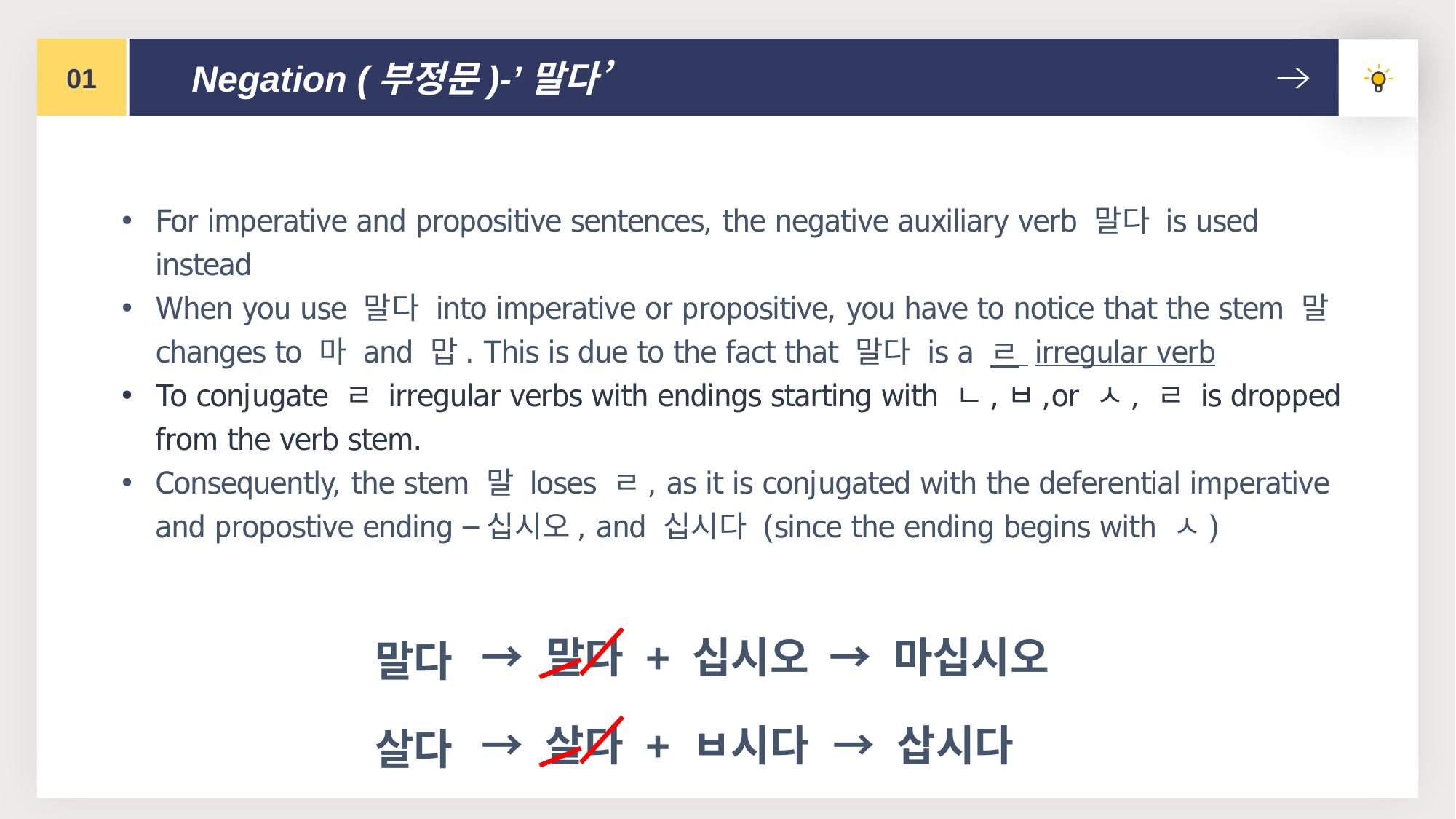

01
Negation (부정문)-’말다’

For imperative and propositive sentences, the negative auxiliary verb 말다 is used instead
When you use 말다 into imperative or propositive, you have to notice that the stem 말 changes to 마 and 맙. This is due to the fact that 말다 is a ㄹ irregular verb
To conjugate ㄹ irregular verbs with endings starting with ㄴ,ㅂ,or ㅅ, ㄹ is dropped from the verb stem.
Consequently, the stem 말 loses ㄹ, as it is conjugated with the deferential imperative and propostive ending –십시오, and 십시다 (since the ending begins with ㅅ)
→ 말다 + 십시오
→ 마십시오
말다
→ 살다 + ㅂ시다
→ 삽시다
살다